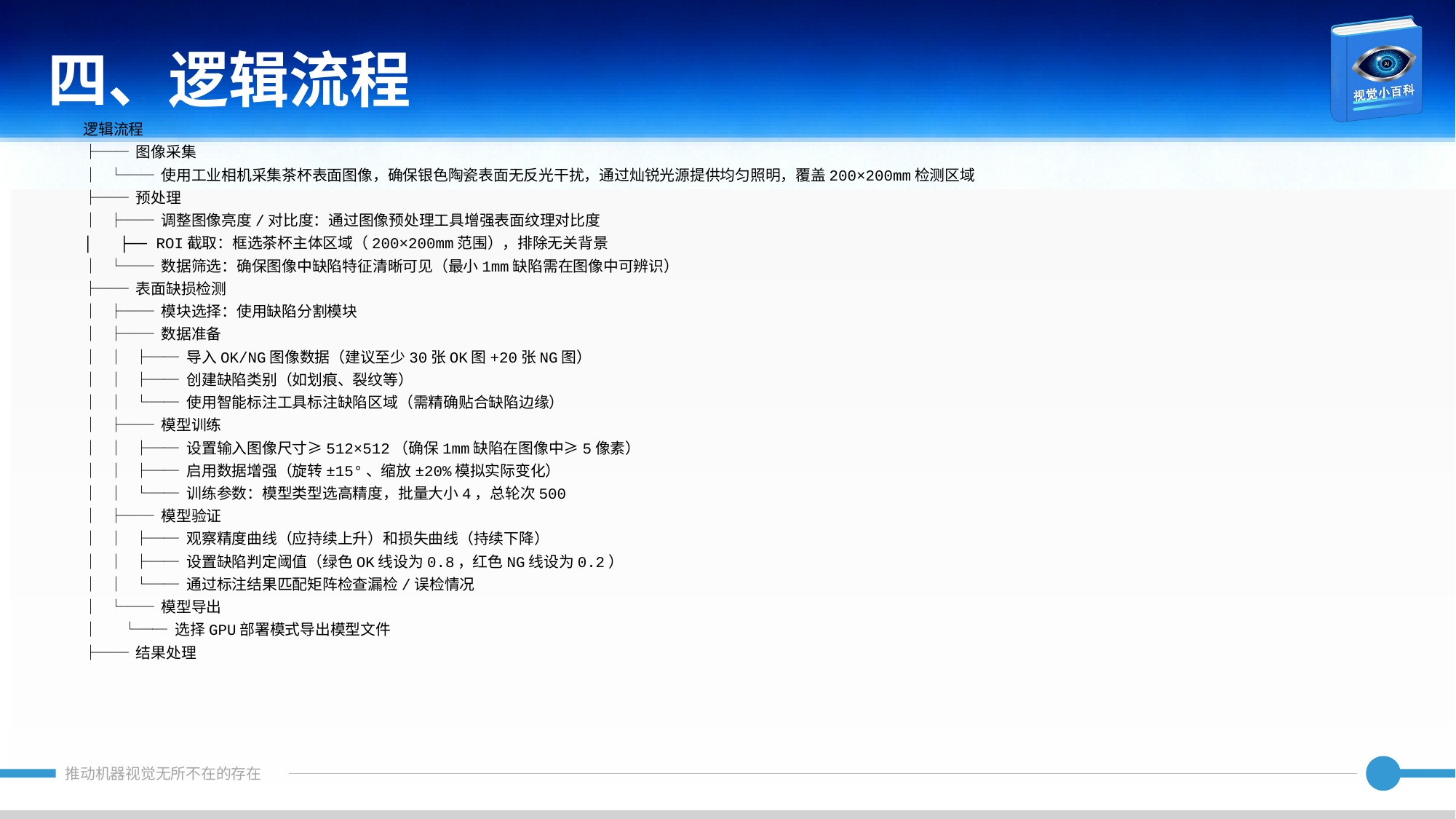

四、逻辑流程

逻辑流程
├── 图像采集
│   └── 使用工业相机采集茶杯表面图像，确保银色陶瓷表面无反光干扰，通过灿锐光源提供均匀照明，覆盖200×200mm检测区域
├── 预处理
│   ├── 调整图像亮度/对比度：通过图像预处理工具增强表面纹理对比度
│   ├── ROI截取：框选茶杯主体区域（200×200mm范围），排除无关背景
│   └── 数据筛选：确保图像中缺陷特征清晰可见（最小1mm缺陷需在图像中可辨识）
├── 表面缺损检测
│   ├── 模块选择：使用缺陷分割模块
│   ├── 数据准备
│   │   ├── 导入OK/NG图像数据（建议至少30张OK图+20张NG图）
│   │   ├── 创建缺陷类别（如划痕、裂纹等）
│   │   └── 使用智能标注工具标注缺陷区域（需精确贴合缺陷边缘）
│   ├── 模型训练
│   │   ├── 设置输入图像尺寸≥512×512（确保1mm缺陷在图像中≥5像素）
│   │   ├── 启用数据增强（旋转±15°、缩放±20%模拟实际变化）
│   │   └── 训练参数：模型类型选高精度，批量大小4，总轮次500
│   ├── 模型验证
│   │   ├── 观察精度曲线（应持续上升）和损失曲线（持续下降）
│   │   ├── 设置缺陷判定阈值（绿色OK线设为0.8，红色NG线设为0.2）
│   │   └── 通过标注结果匹配矩阵检查漏检/误检情况
│   └── 模型导出
│       └── 选择GPU部署模式导出模型文件
├── 结果处理
9